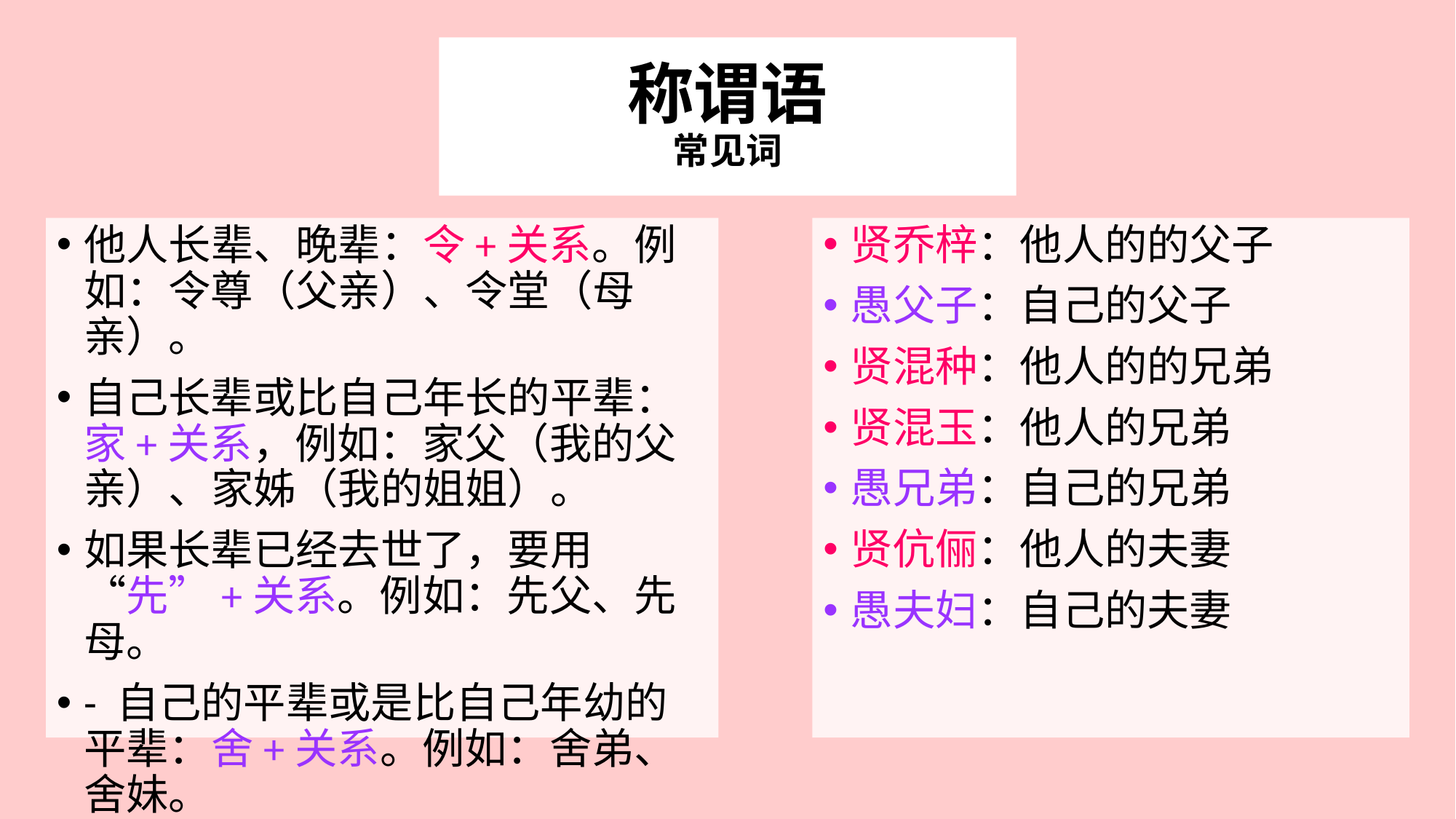

# 称谓语 常见词
他人长辈、晚辈：令+关系。例如：令尊（父亲）、令堂（母亲）。
自己长辈或比自己年长的平辈：家+关系，例如：家父（我的父亲）、家姊（我的姐姐）。
如果长辈已经去世了，要用“先”+关系。例如：先父、先母。
- 自己的平辈或是比自己年幼的平辈：舍+关系。例如：舍弟、舍妹。

贤乔梓：他人的的父子
愚父子：自己的父子
贤混种：他人的的兄弟
贤混玉：他人的兄弟
愚兄弟：自己的兄弟
贤伉俪：他人的夫妻
愚夫妇：自己的夫妻